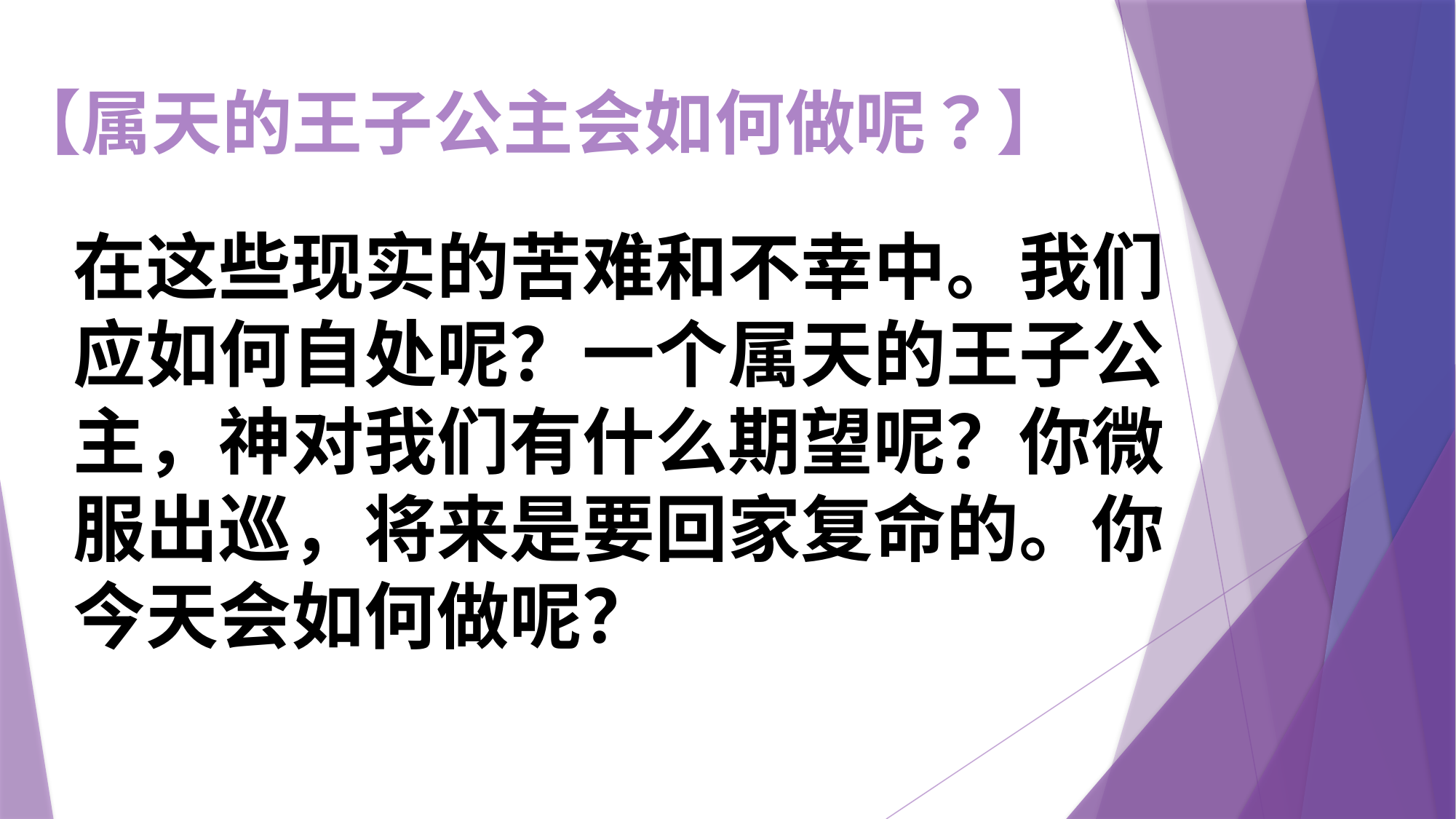

# 【属天的王子公主会如何做呢？】
在这些现实的苦难和不幸中。我们应如何自处呢？一个属天的王子公主，神对我们有什么期望呢？你微服出巡，将来是要回家复命的。你今天会如何做呢？